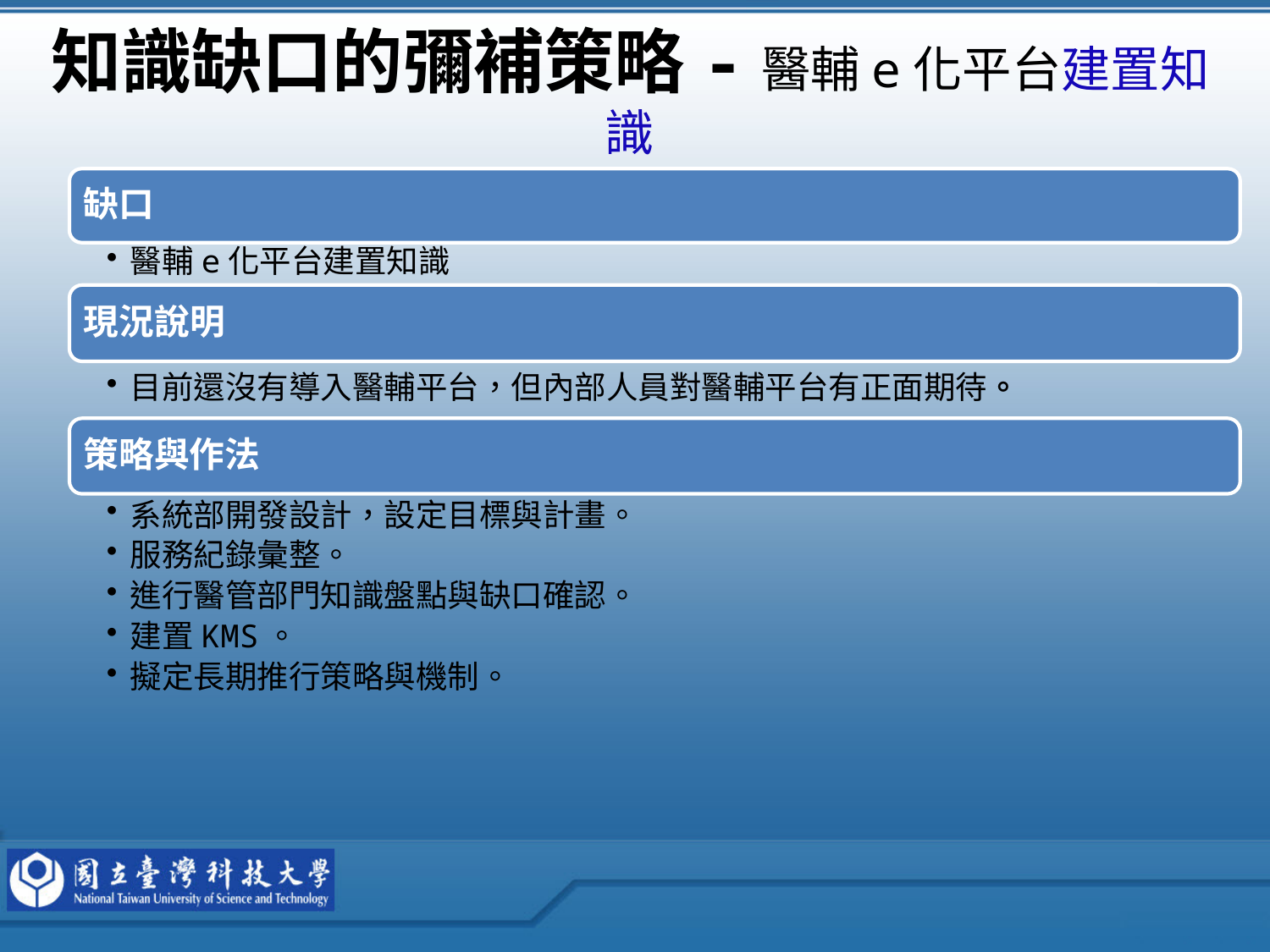

# 知識缺口的彌補策略-醫輔e化平台建置知識
缺口
醫輔e化平台建置知識
現況說明
目前還沒有導入醫輔平台，但內部人員對醫輔平台有正面期待。
策略與作法
系統部開發設計，設定目標與計畫。
服務紀錄彙整。
進行醫管部門知識盤點與缺口確認。
建置KMS。
擬定長期推行策略與機制。